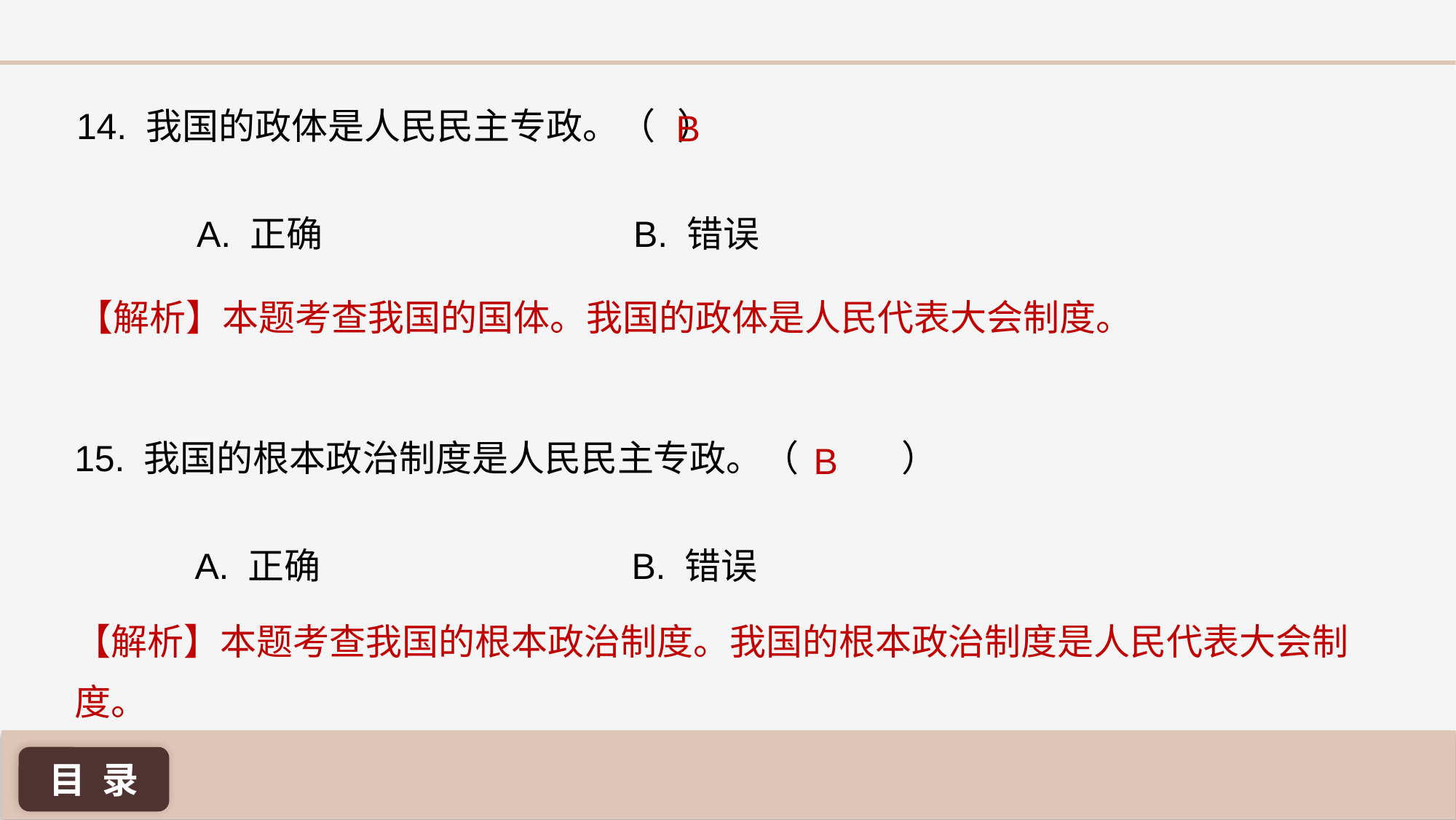

B
14. 我国的政体是人民民主专政。（ 	）
A. 正确 			B. 错误
【解析】本题考查我国的国体。我国的政体是人民代表大会制度。
15. 我国的根本政治制度是人民民主专政。（	 ）
B
A. 正确 			B. 错误
【解析】本题考查我国的根本政治制度。我国的根本政治制度是人民代表大会制度。